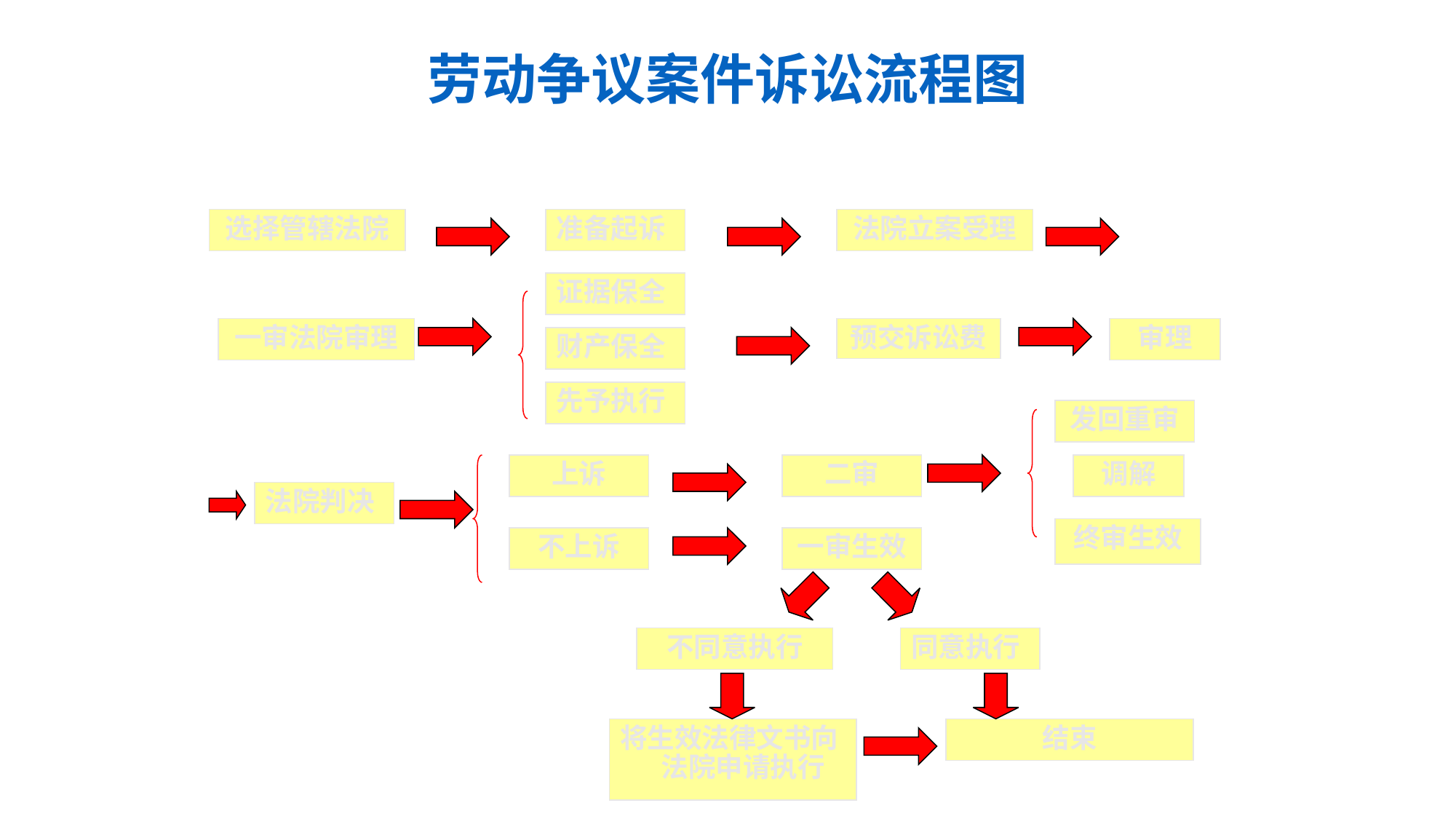

# 劳动争议案件诉讼流程图
选择管辖法院
准备起诉
法院立案受理

证据保全

一审法院审理

预交诉讼费

审理

财产保全

先予执行
发回重审

上诉
二审

调解

法院判决

终审生效
不上诉

一审生效

不同意执行
同意执行

将生效法律文书向法院申请执行
结束

劳 动 法